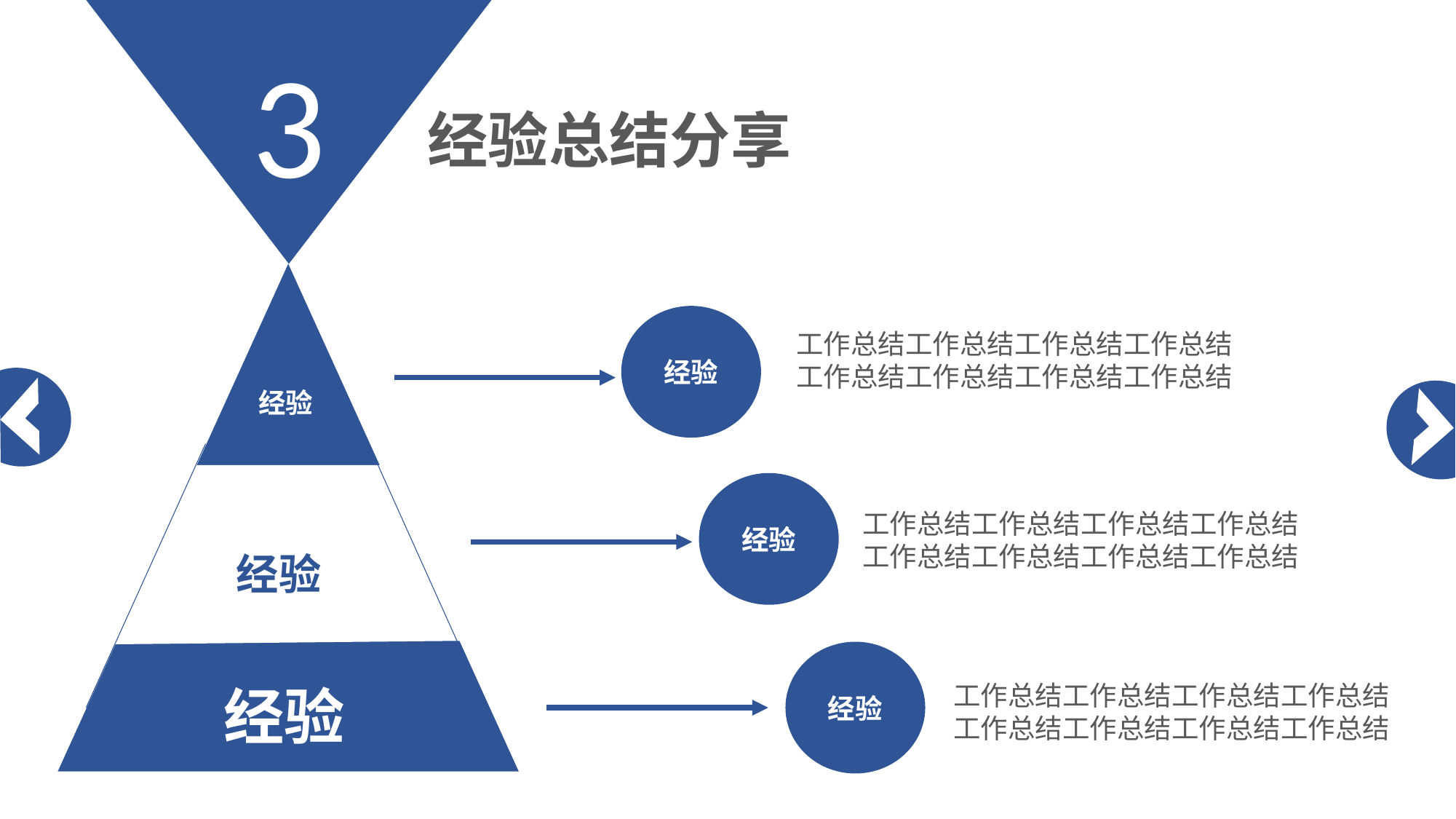

3
经验总结分享

经验
工作总结工作总结工作总结工作总结
工作总结工作总结工作总结工作总结

经验

2015年工作展望

经验
工作总结工作总结工作总结工作总结
工作总结工作总结工作总结工作总结

经验

经验
经验
工作总结工作总结工作总结工作总结
工作总结工作总结工作总结工作总结